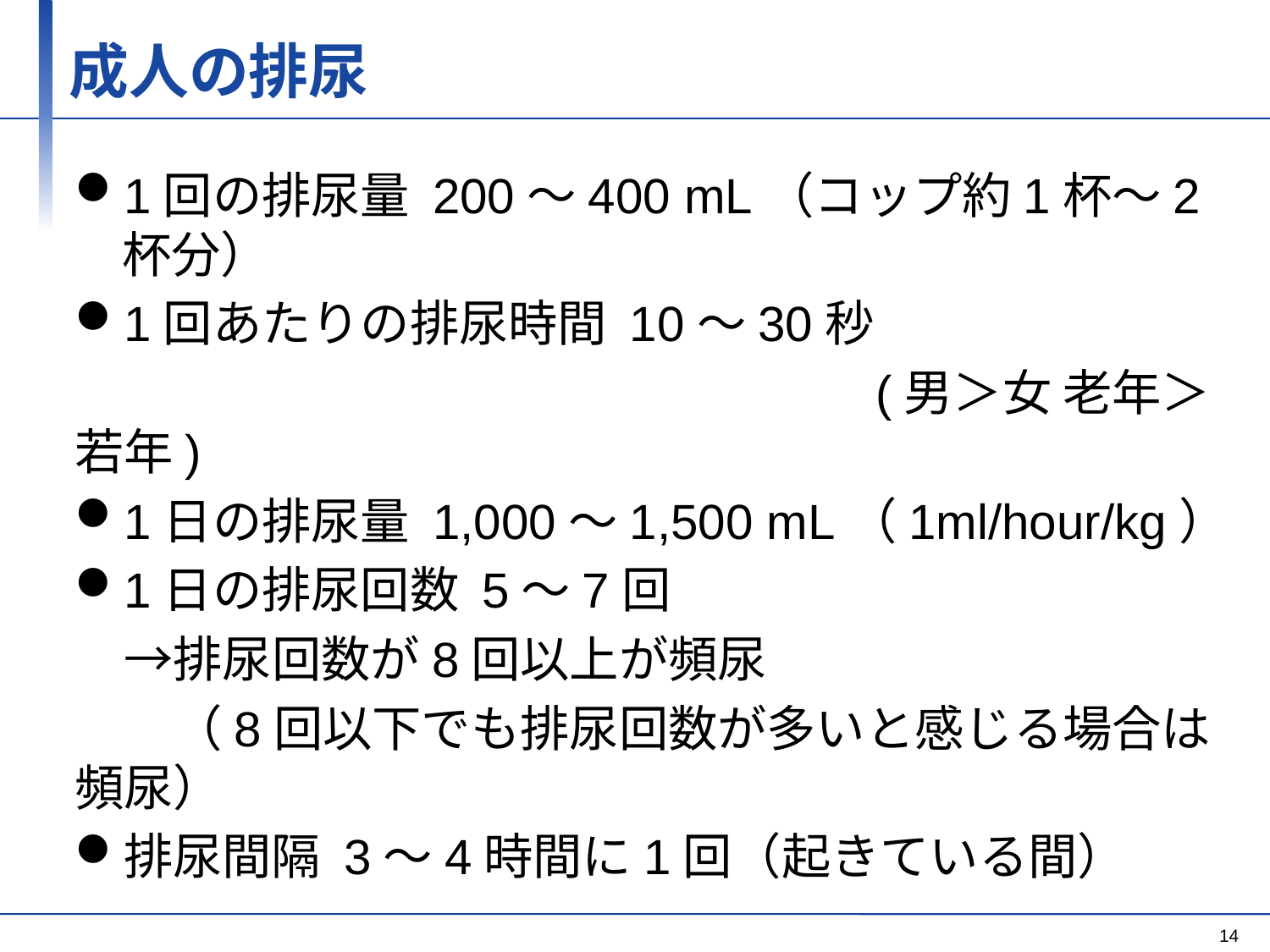

# 成人の排尿
1回の排尿量 200～400 mL（コップ約1杯～2杯分）
1回あたりの排尿時間 10～30秒
　　　　　　　　　　　　　　　　(男＞女 老年＞若年)
1日の排尿量 1,000～1,500 mL（1ml/hour/kg）
1日の排尿回数 5～7回
　→排尿回数が8回以上が頻尿
　　（8回以下でも排尿回数が多いと感じる場合は頻尿）
排尿間隔 3～4時間に1回（起きている間）
14